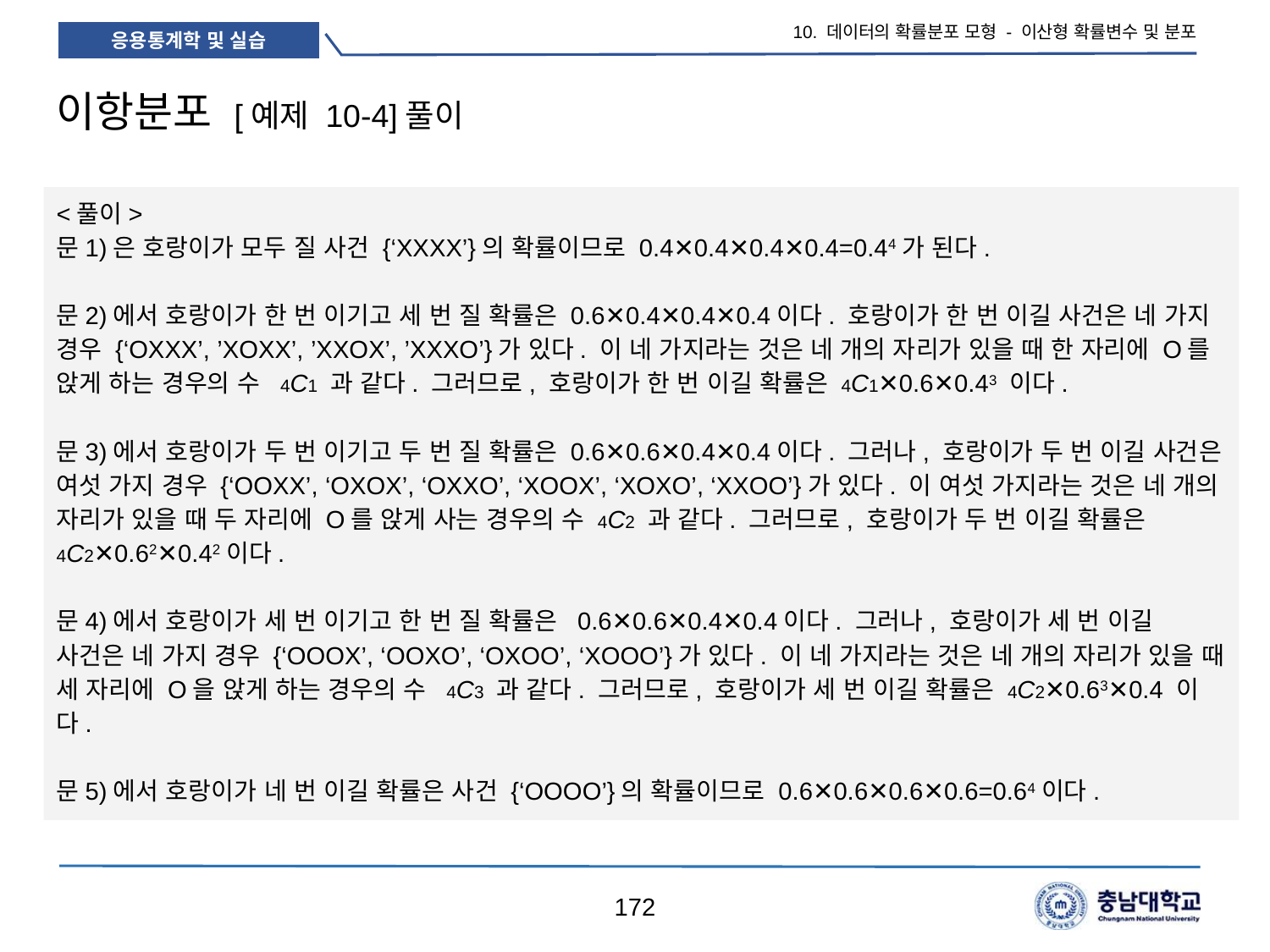

10. 데이터의 확률분포 모형 - 이산형 확률변수 및 분포
# 이항분포 [예제 10-4]풀이
<풀이>
문1)은 호랑이가 모두 질 사건 {‘XXXX’}의 확률이므로 0.4✕0.4✕0.4✕0.4=0.44가 된다.

문2)에서 호랑이가 한 번 이기고 세 번 질 확률은 0.6✕0.4✕0.4✕0.4이다. 호랑이가 한 번 이길 사건은 네 가지 경우 {‘OXXX’, ’XOXX’, ’XXOX’, ’XXXO’}가 있다. 이 네 가지라는 것은 네 개의 자리가 있을 때 한 자리에 O를 앉게 하는 경우의 수  4C1 과 같다. 그러므로, 호랑이가 한 번 이길 확률은 4C1✕0.6✕0.43 이다.

문3)에서 호랑이가 두 번 이기고 두 번 질 확률은 0.6✕0.6✕0.4✕0.4이다. 그러나, 호랑이가 두 번 이길 사건은 여섯 가지 경우 {‘OOXX’, ‘OXOX’, ‘OXXO’, ‘XOOX’, ‘XOXO’, ‘XXOO’}가 있다. 이 여섯 가지라는 것은 네 개의 자리가 있을 때 두 자리에 O를 앉게 사는 경우의 수 4C2 과 같다. 그러므로, 호랑이가 두 번 이길 확률은 4C2✕0.62✕0.42이다.

문4)에서 호랑이가 세 번 이기고 한 번 질 확률은  0.6✕0.6✕0.4✕0.4이다. 그러나, 호랑이가 세 번 이길 사건은 네 가지 경우 {‘OOOX’, ‘OOXO’, ‘OXOO’, ‘XOOO’}가 있다. 이 네 가지라는 것은 네 개의 자리가 있을 때 세 자리에 O을 앉게 하는 경우의 수  4C3 과 같다. 그러므로, 호랑이가 세 번 이길 확률은 4C2✕0.63✕0.4 이다.

문5)에서 호랑이가 네 번 이길 확률은 사건 {‘OOOO’}의 확률이므로 0.6✕0.6✕0.6✕0.6=0.64이다.

172